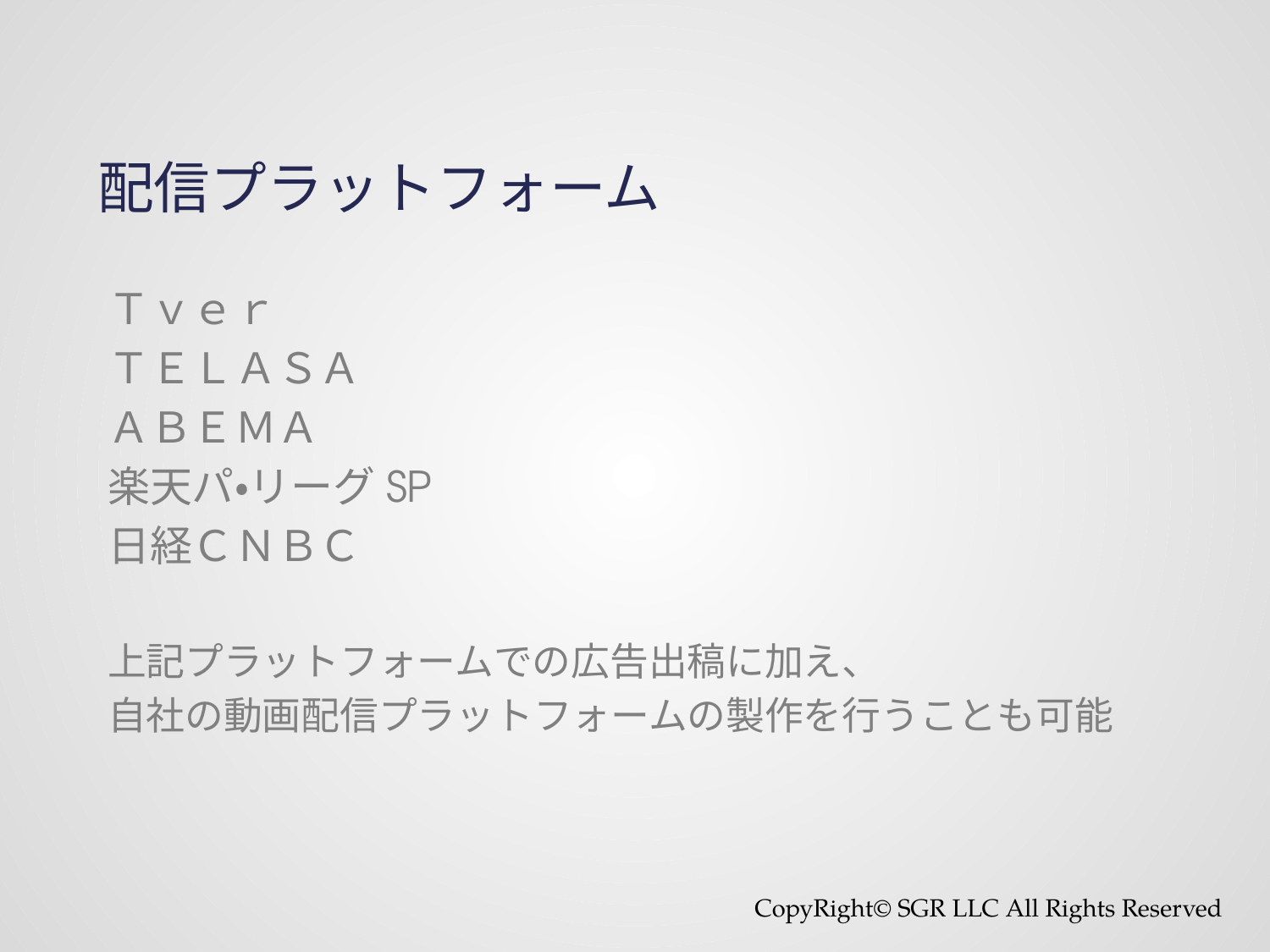

# 配信プラットフォーム
Ｔｖｅｒ
ＴＥＬＡＳＡ
ＡＢＥＭＡ
楽天パ・リーグSP
日経ＣＮＢＣ

上記プラットフォームでの広告出稿に加え、
自社の動画配信プラットフォームの製作を行うことも可能
CopyRight© SGR LLC All Rights Reserved